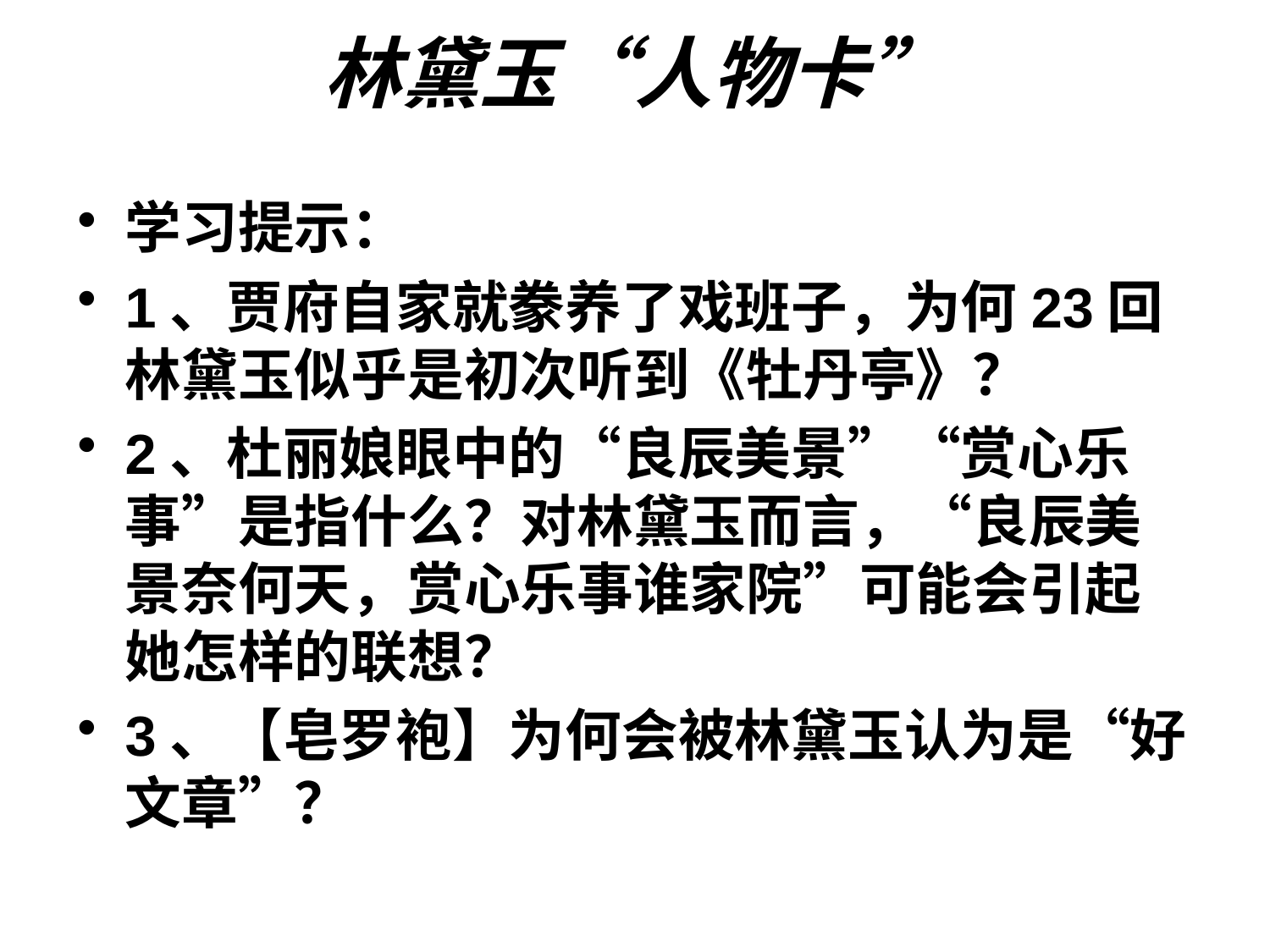

# 林黛玉“人物卡”
学习提示：
1、贾府自家就豢养了戏班子，为何23回林黛玉似乎是初次听到《牡丹亭》？
2、杜丽娘眼中的“良辰美景”“赏心乐事”是指什么？对林黛玉而言，“良辰美景奈何天，赏心乐事谁家院”可能会引起她怎样的联想？
3、【皂罗袍】为何会被林黛玉认为是“好文章”？